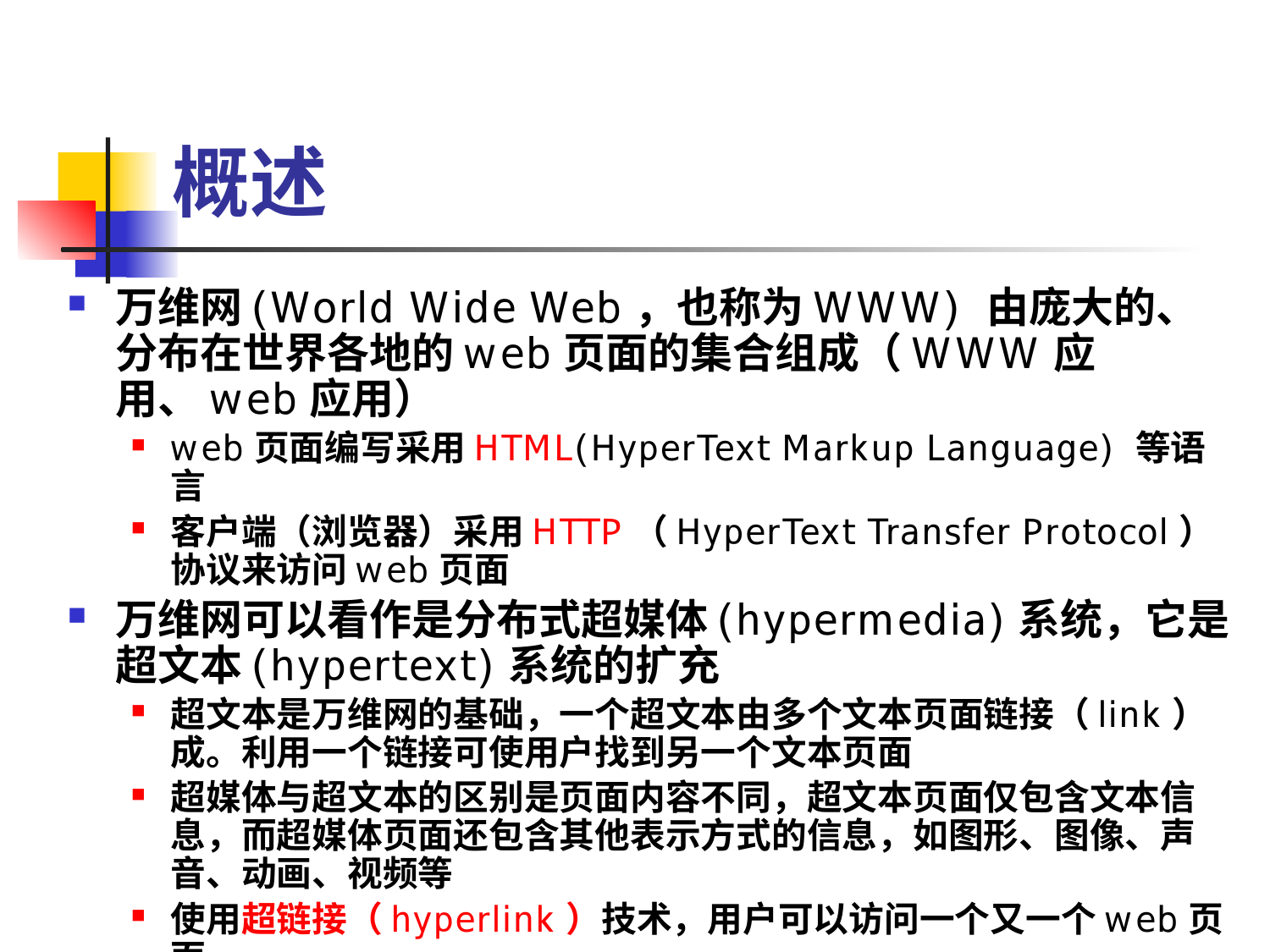

概述
万维网(World Wide Web，也称为WWW) 由庞大的、分布在世界各地的web页面的集合组成（WWW应用、web应用）
web页面编写采用HTML(HyperText Markup Language) 等语言
客户端（浏览器）采用HTTP（HyperText Transfer Protocol）协议来访问web页面
万维网可以看作是分布式超媒体(hypermedia)系统，它是超文本(hypertext)系统的扩充
超文本是万维网的基础，一个超文本由多个文本页面链接（link）成。利用一个链接可使用户找到另一个文本页面
超媒体与超文本的区别是页面内容不同，超文本页面仅包含文本信息，而超媒体页面还包含其他表示方式的信息，如图形、图像、声音、动画、视频等
使用超链接（hyperlink）技术，用户可以访问一个又一个web页面